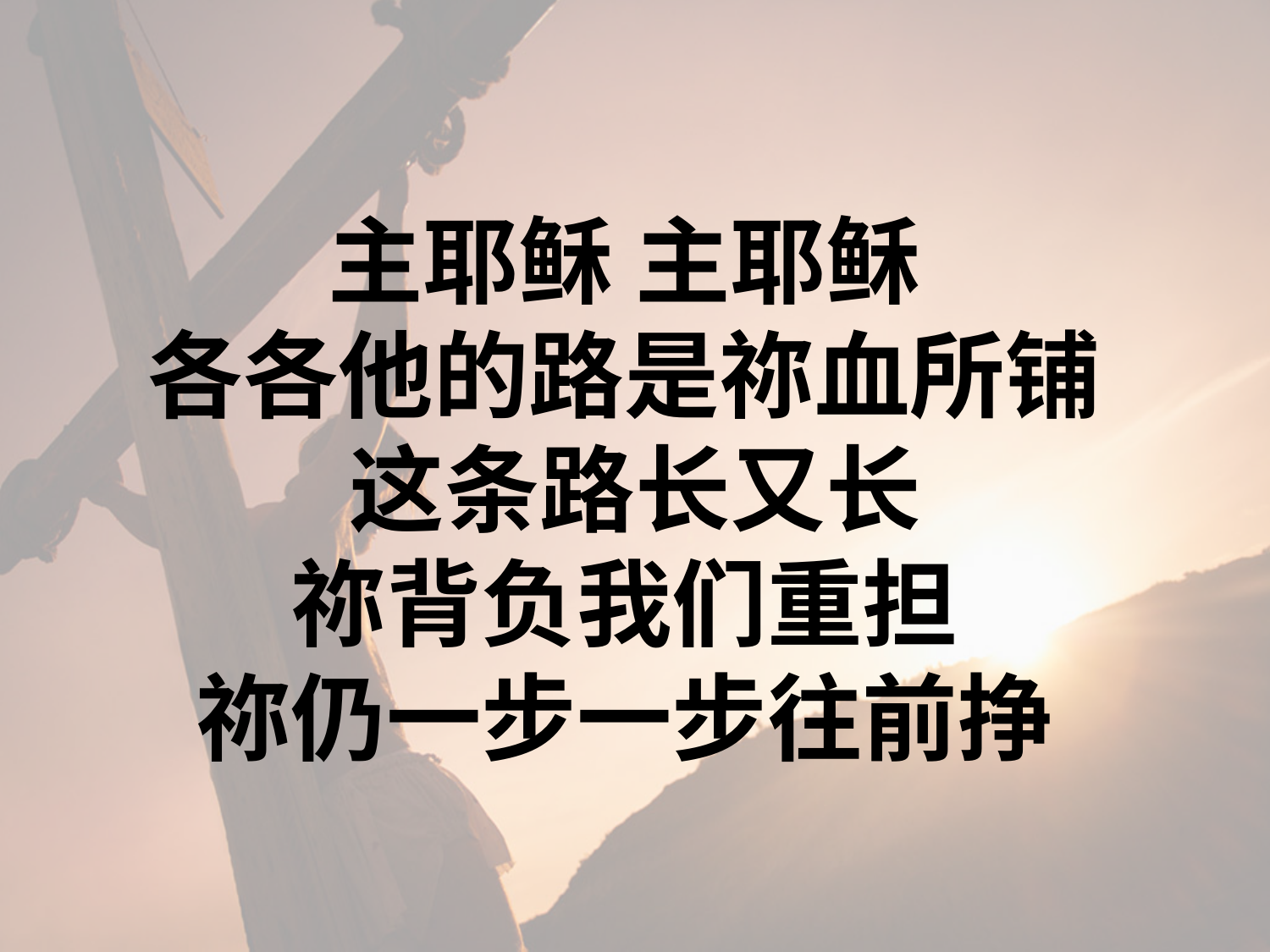

主耶稣 主耶稣
各各他的路是祢血所铺
这条路长又长
祢背负我们重担
祢仍一步一步往前挣